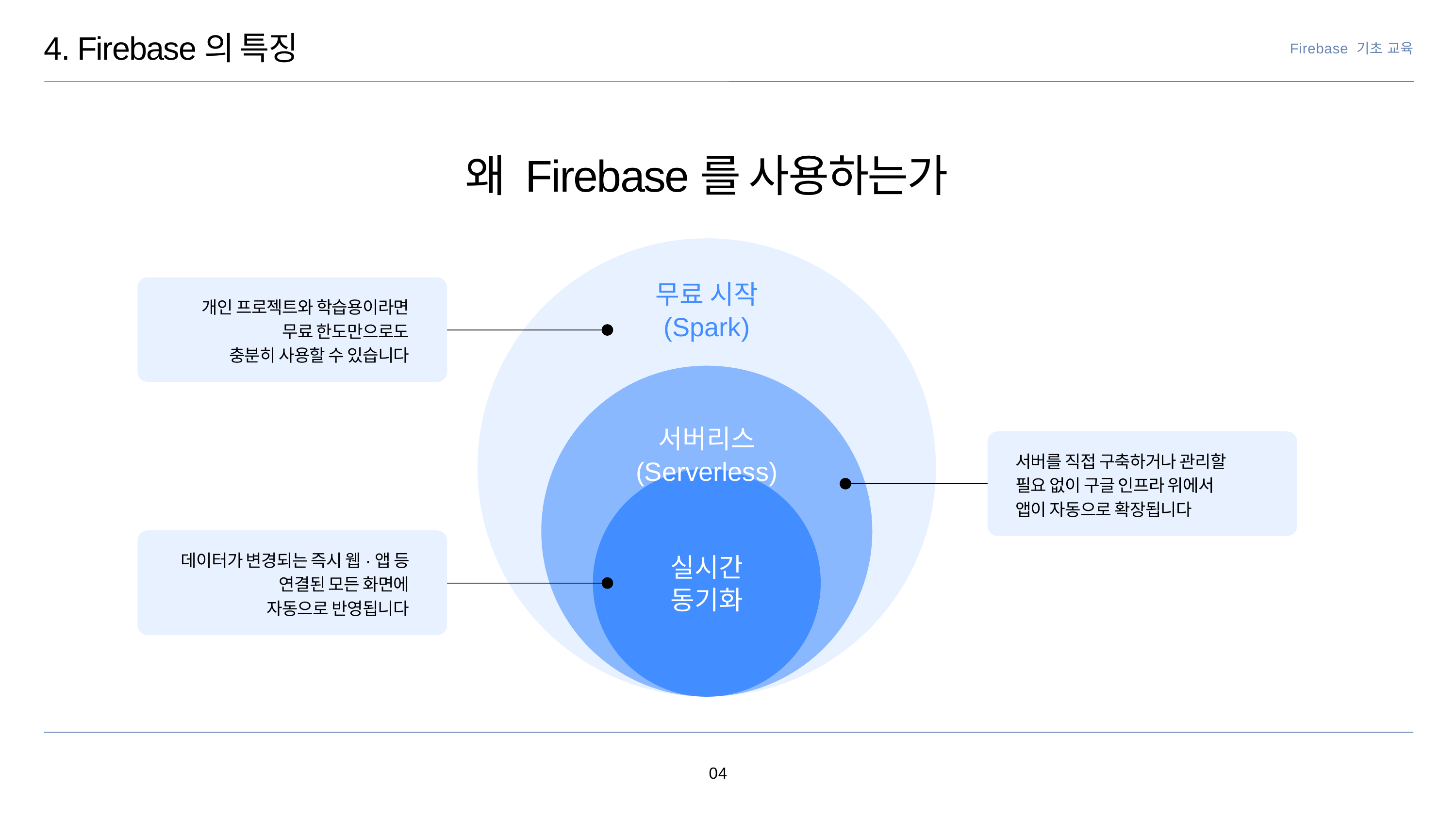

4. Firebase의 특징
Firebase 기초 교육

왜 Firebase를 사용하는가

무료 시작
(Spark)

개인 프로젝트와 학습용이라면
무료 한도만으로도
충분히 사용할 수 있습니다

서버리스 (Serverless)

서버를 직접 구축하거나 관리할 필요 없이 구글 인프라 위에서
앱이 자동으로 확장됩니다

데이터가 변경되는 즉시 웹·앱 등 연결된 모든 화면에
자동으로 반영됩니다
실시간
동기화

04